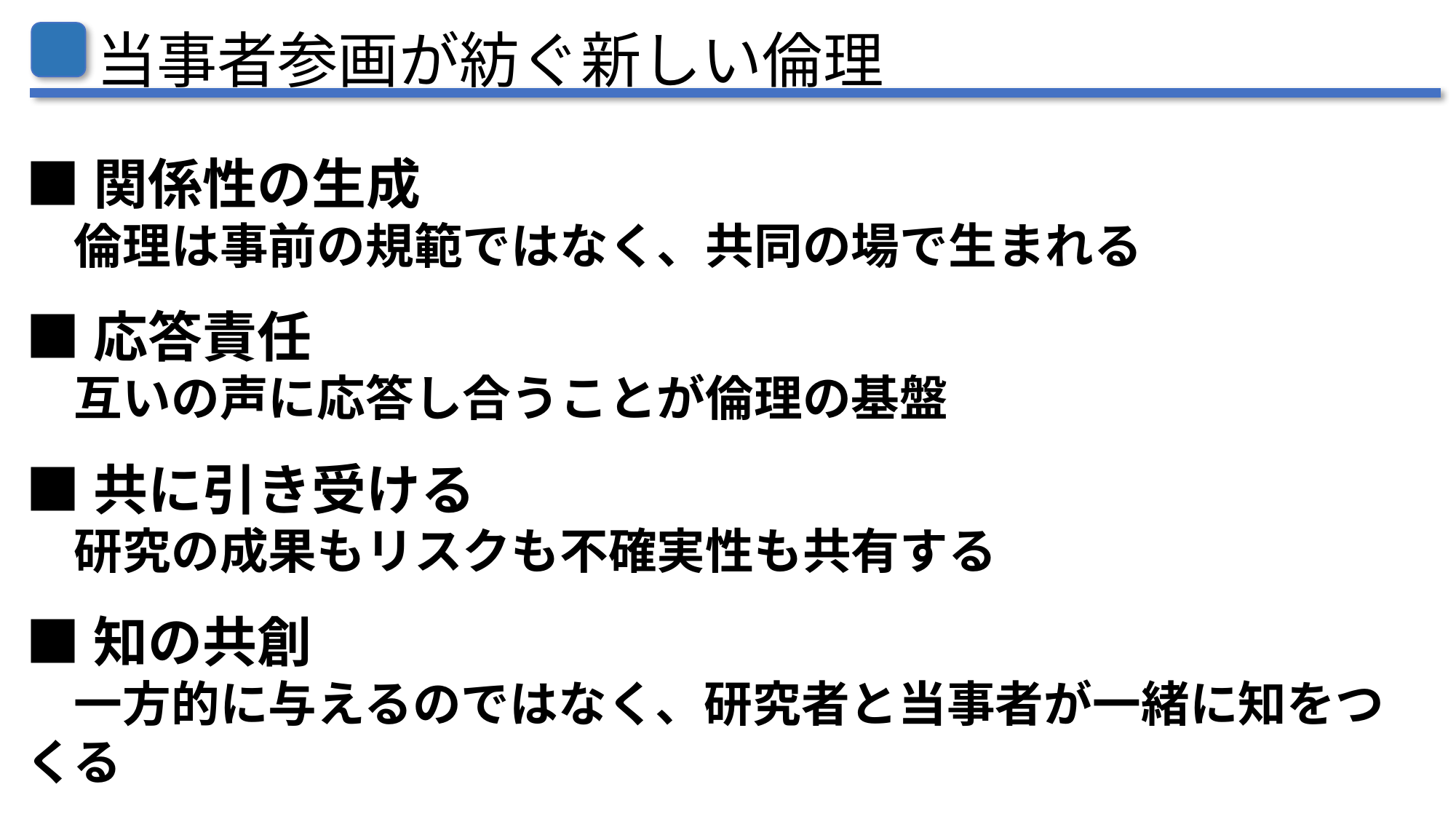

当事者参画が紡ぐ新しい倫理

■関係性の生成
　倫理は事前の規範ではなく、共同の場で生まれる

■応答責任
　互いの声に応答し合うことが倫理の基盤

■共に引き受ける
　研究の成果もリスクも不確実性も共有する

■知の共創　
　一方的に与えるのではなく、研究者と当事者が一緒に知をつくる